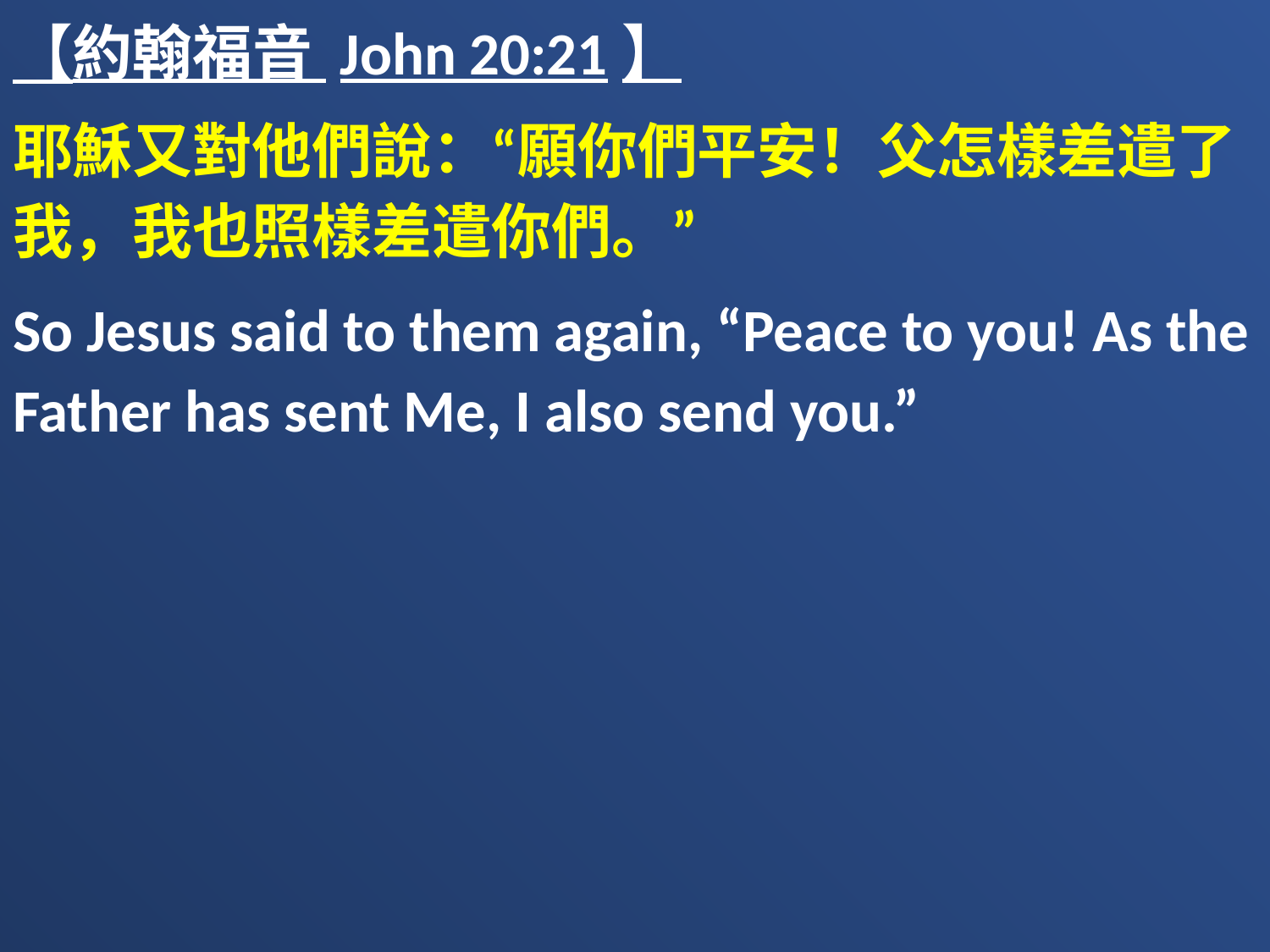

【約翰福音 John 20:21】
耶穌又對他們說：“願你們平安！父怎樣差遣了我，我也照樣差遣你們。”
So Jesus said to them again, “Peace to you! As the Father has sent Me, I also send you.”